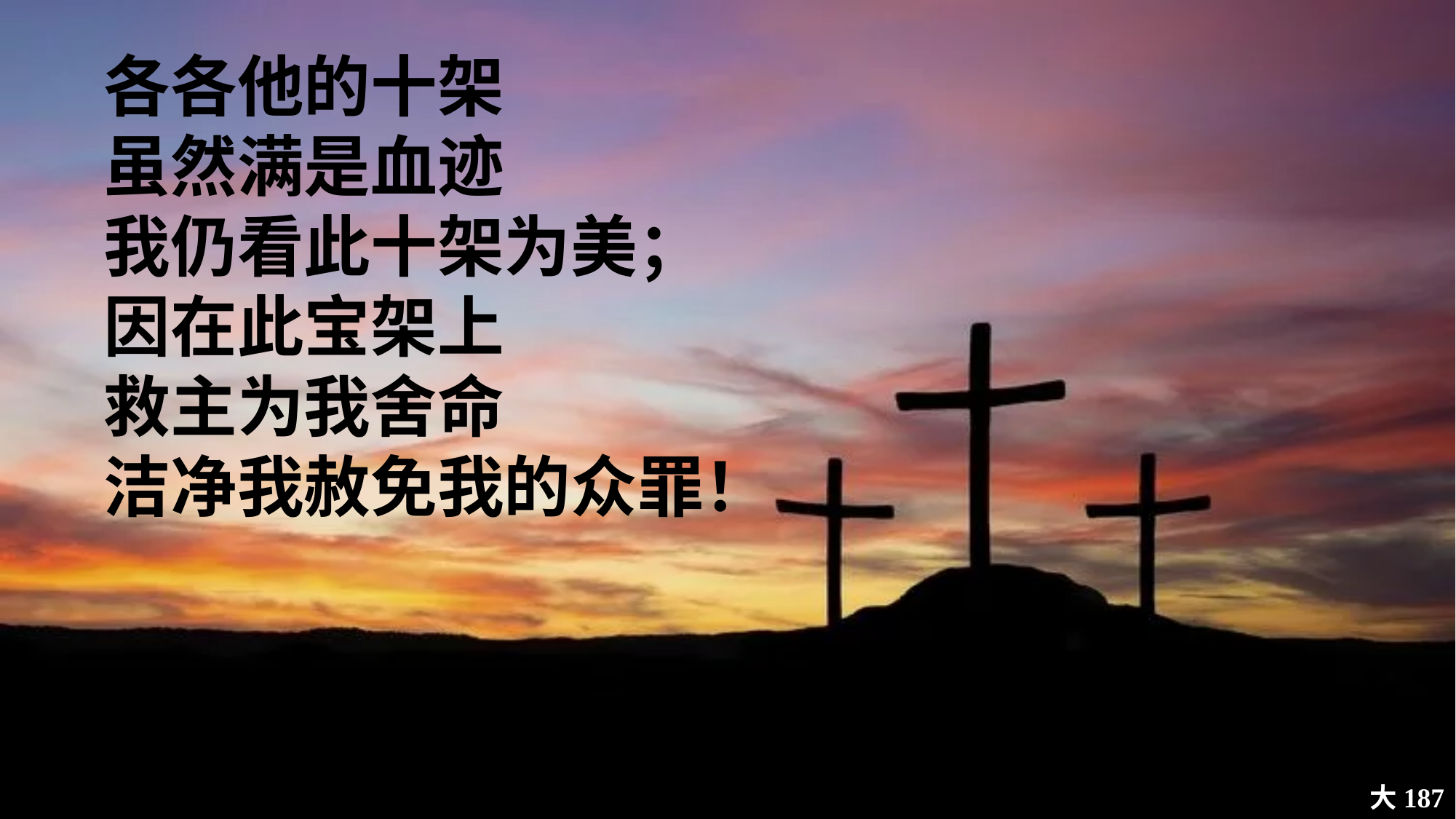

各各他的十架
虽然满是血迹
我仍看此十架为美；
因在此宝架上
救主为我舍命
洁净我赦免我的众罪！
大187